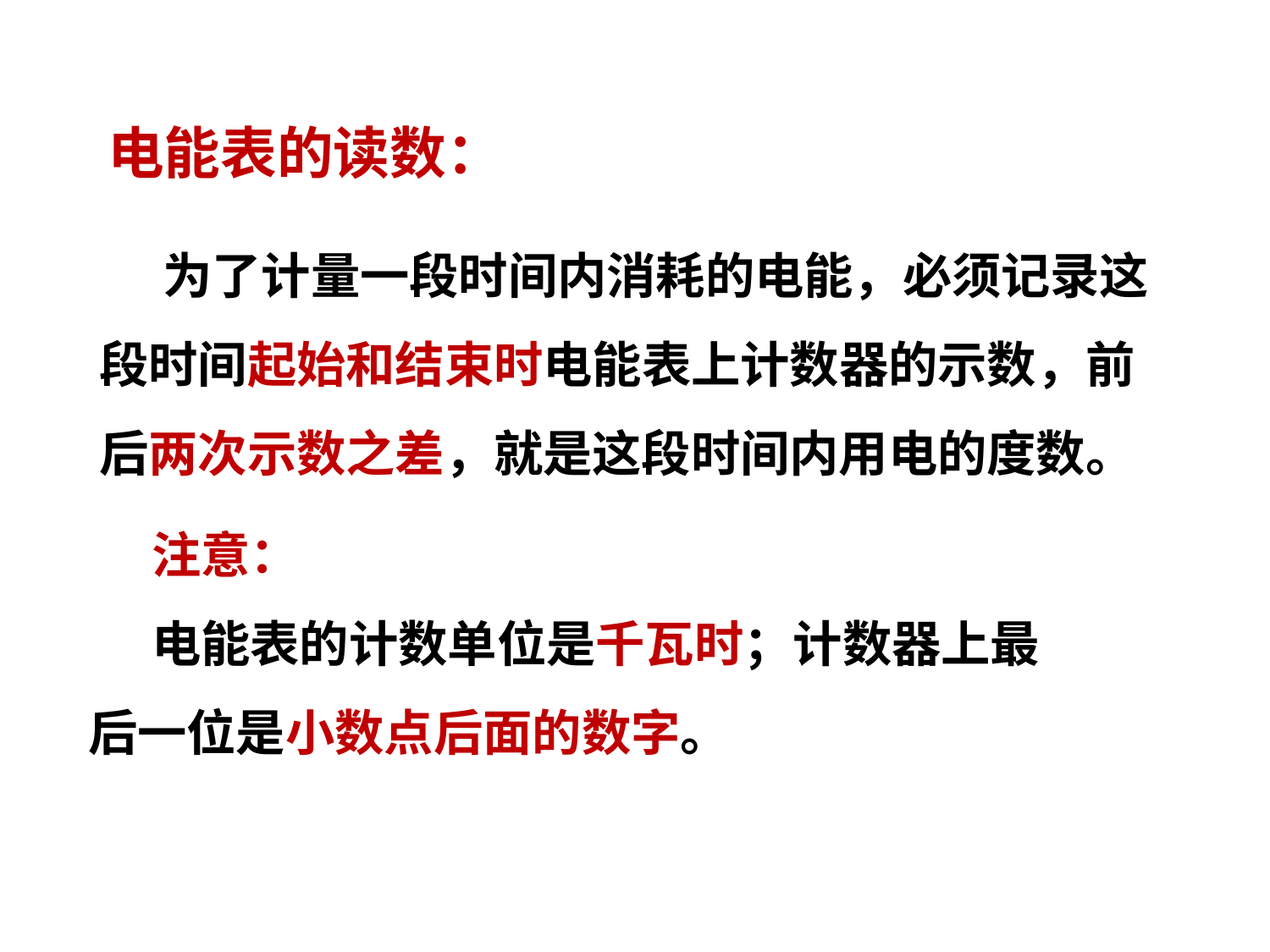

电能表的读数：
为了计量一段时间内消耗的电能，必须记录这段时间起始和结束时电能表上计数器的示数，前后两次示数之差，就是这段时间内用电的度数。
注意：
电能表的计数单位是千瓦时；计数器上最后一位是小数点后面的数字。